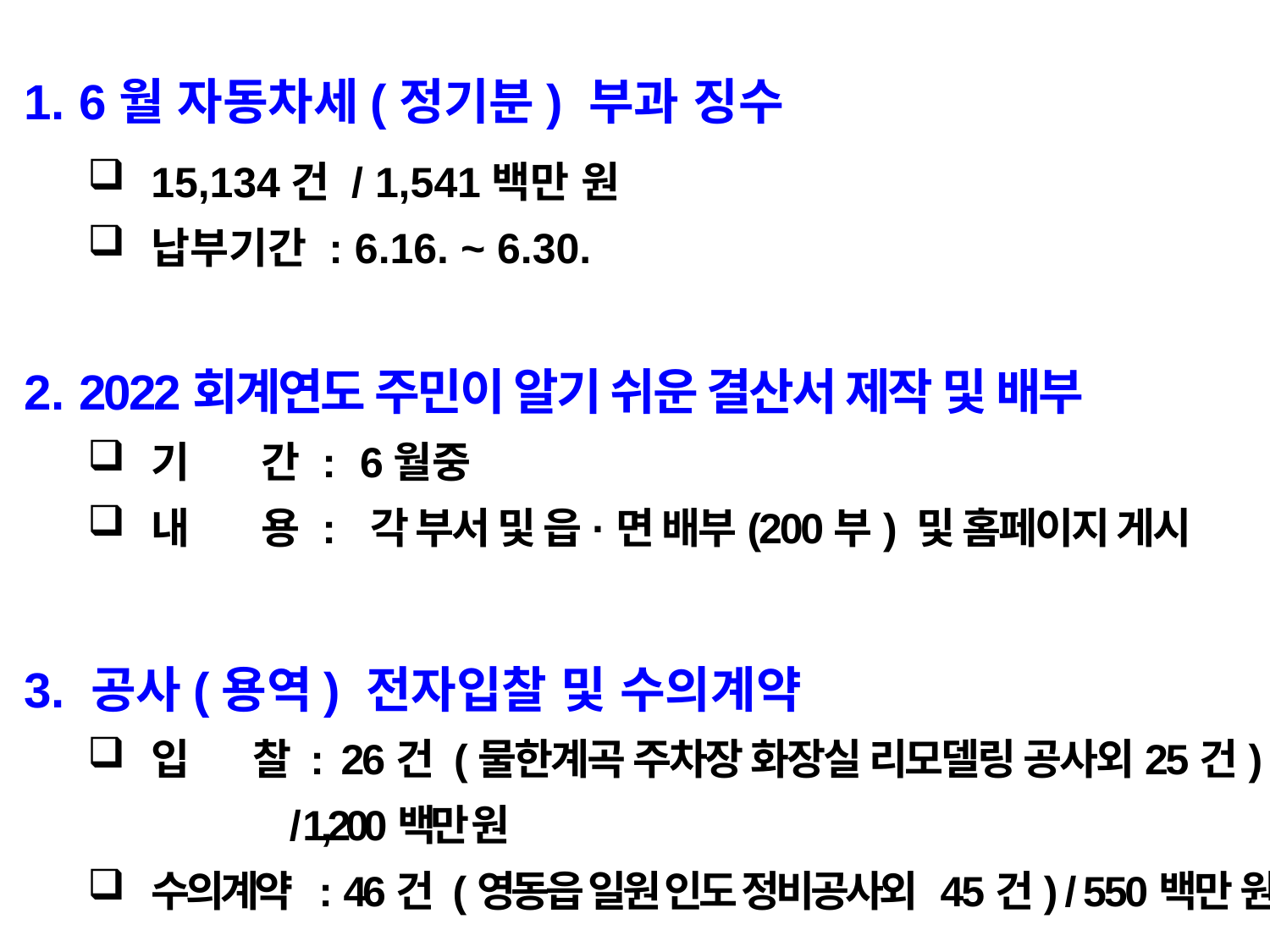

1. 6월 자동차세(정기분) 부과 징수
15,134건 / 1,541백만 원
납부기간 : 6.16. ~ 6.30.

2. 2022회계연도 주민이 알기 쉬운 결산서 제작 및 배부
기      간 :  6월중
내      용 :  각 부서 및 읍·면 배부(200부) 및 홈페이지 게시

3. 공사(용역) 전자입찰 및 수의계약
입        찰 :  26건 (물한계곡 주차장 화장실 리모델링 공사외25건)
                              / 1,200백만 원
수의계약  :  46건 (영동읍 일원 인도 정비공사외 45건) / 550백만 원